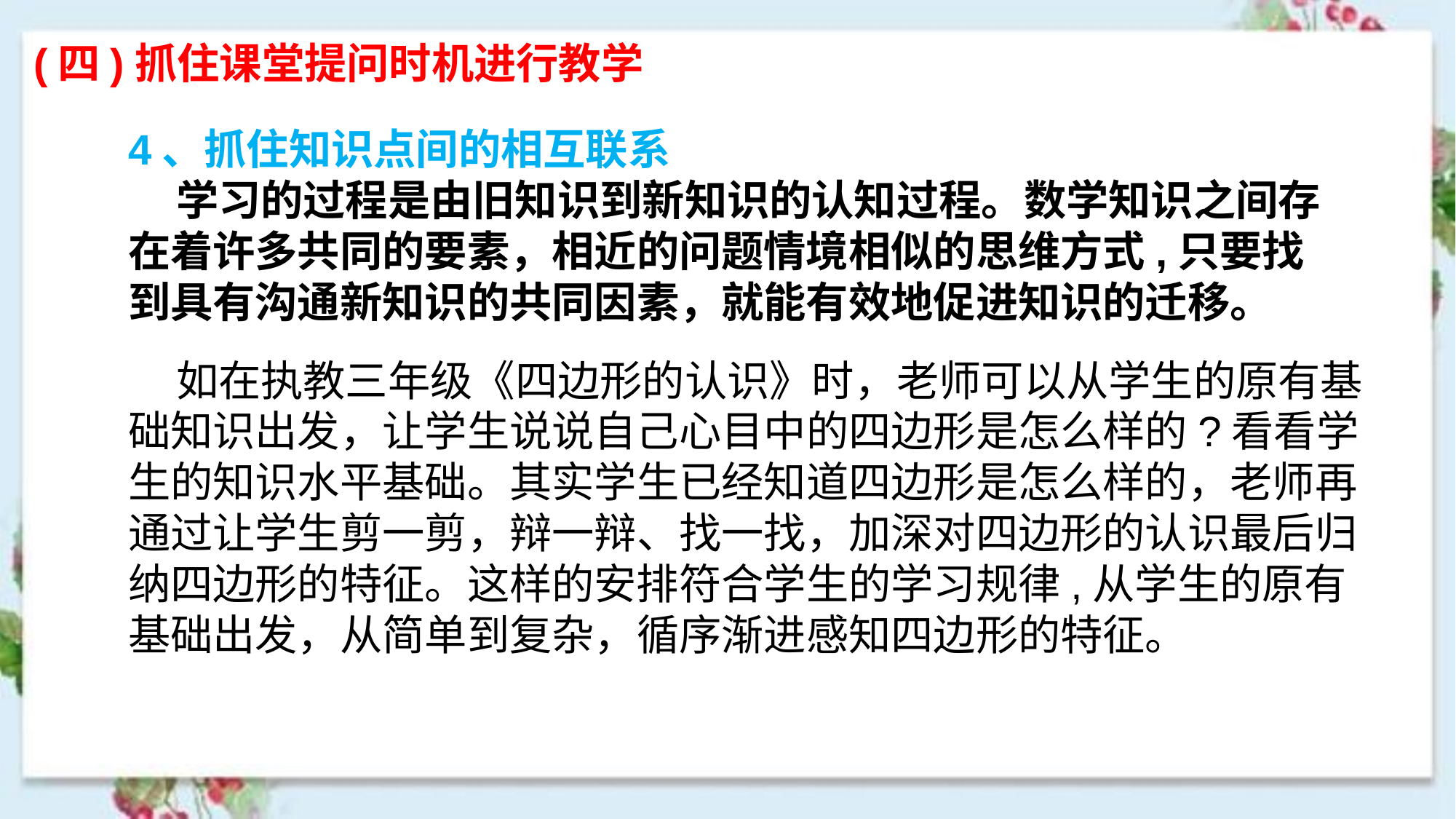

(四)抓住课堂提问时机进行教学
4、抓住知识点间的相互联系
    学习的过程是由旧知识到新知识的认知过程。数学知识之间存在着许多共同的要素，相近的问题情境相似的思维方式,只要找到具有沟通新知识的共同因素，就能有效地促进知识的迁移。
    如在执教三年级《四边形的认识》时，老师可以从学生的原有基础知识出发，让学生说说自己心目中的四边形是怎么样的?看看学生的知识水平基础。其实学生已经知道四边形是怎么样的，老师再通过让学生剪一剪，辩一辩、找一找，加深对四边形的认识最后归纳四边形的特征。这样的安排符合学生的学习规律,从学生的原有基础出发，从简单到复杂，循序渐进感知四边形的特征。